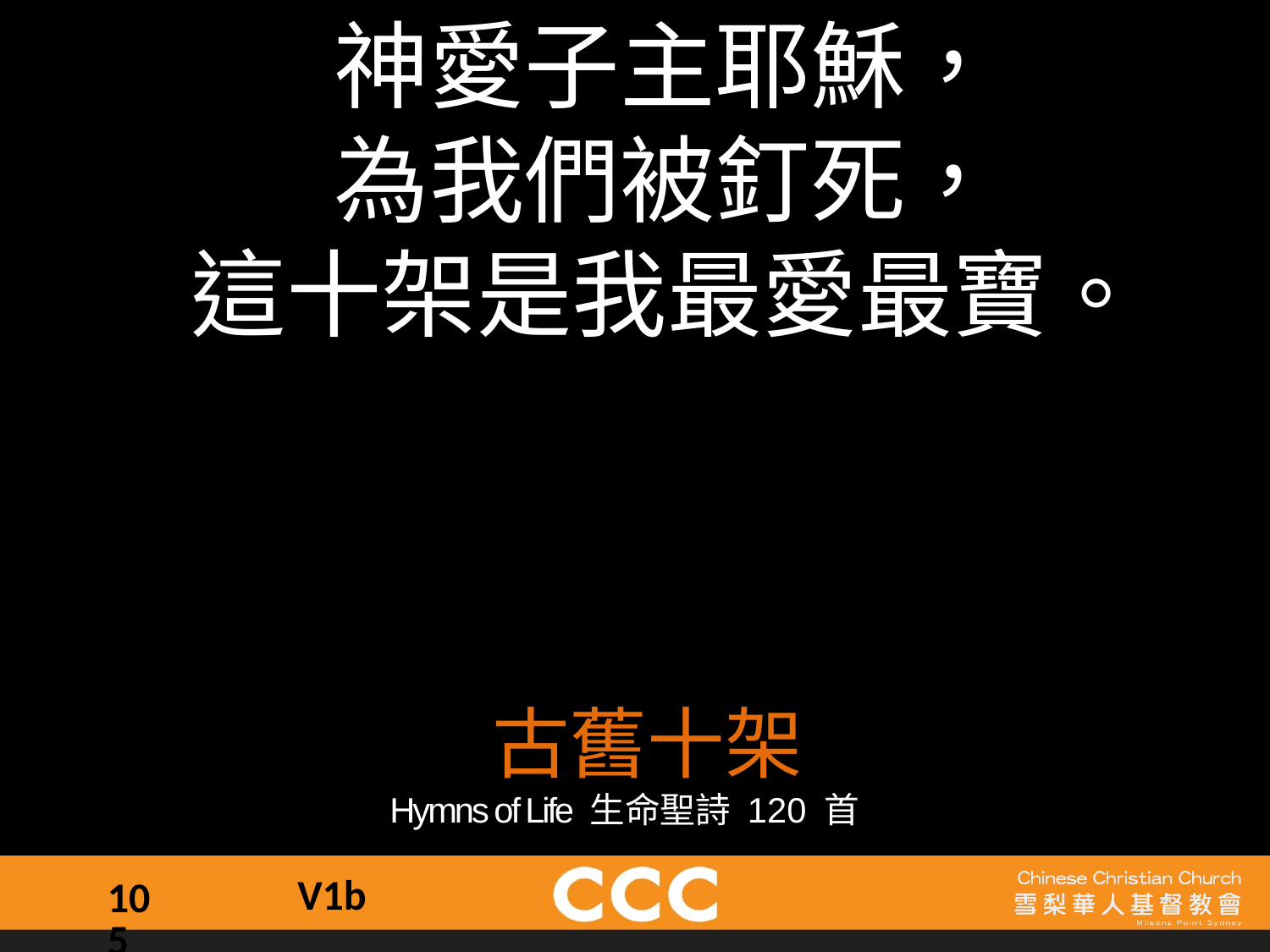

神愛子主耶穌，
為我們被釘死，
這十架是我最愛最寶。
古舊十架
Hymns of Life 生命聖詩 120 首
V1b
105